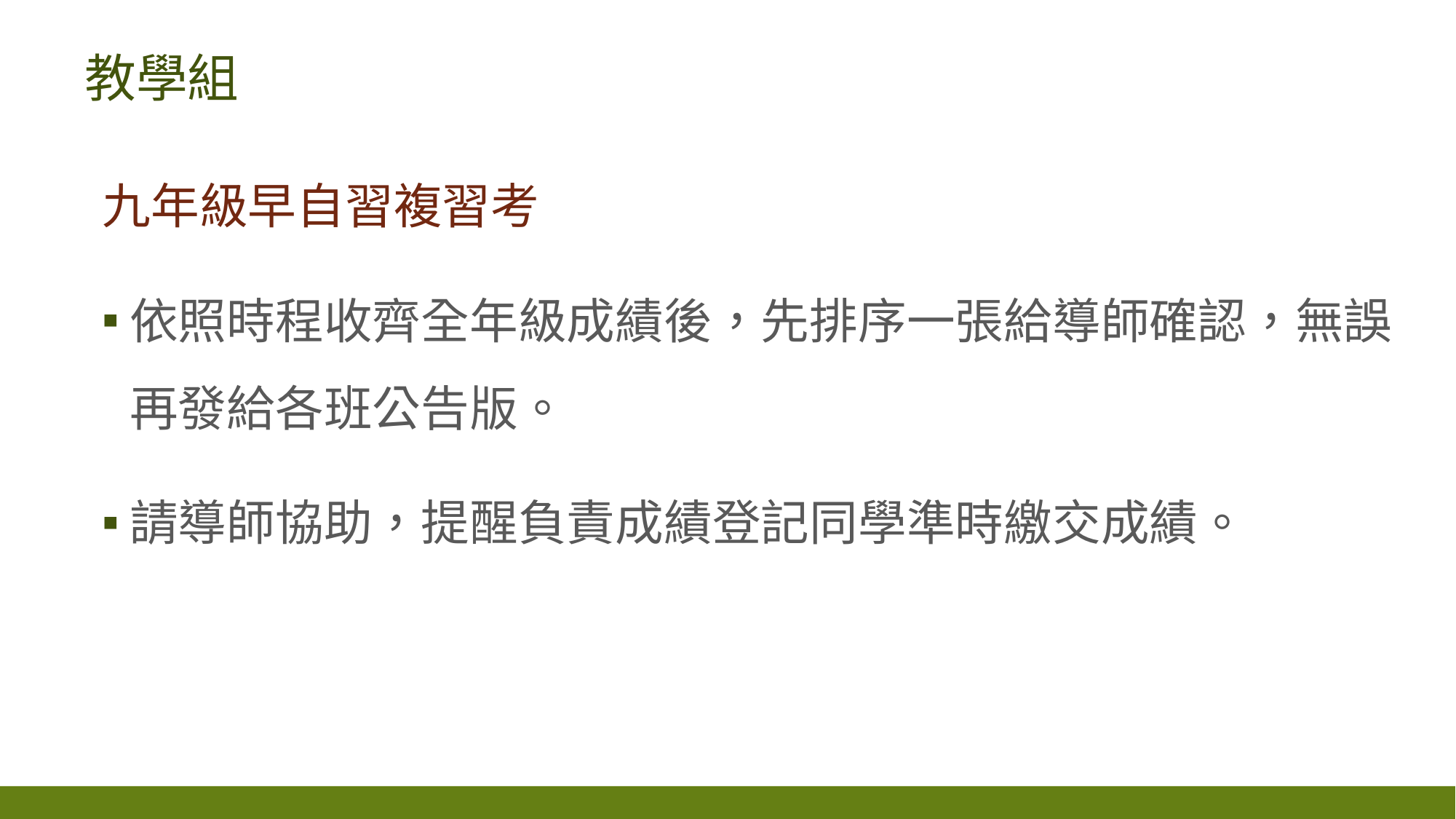

# 教學組
九年級早自習複習考
依照時程收齊全年級成績後，先排序一張給導師確認，無誤再發給各班公告版。
請導師協助，提醒負責成績登記同學準時繳交成績。